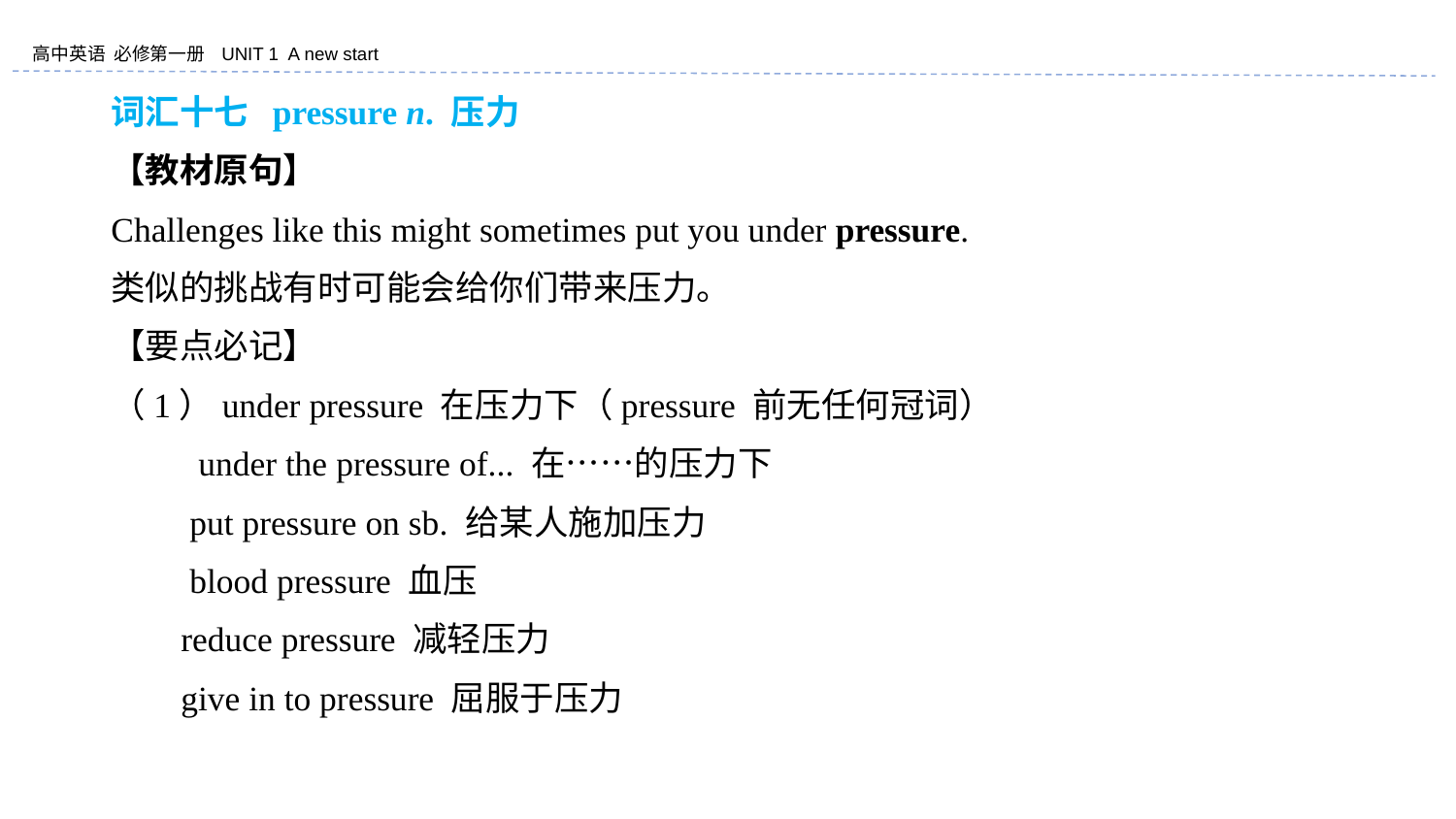

词汇十七  pressure n. 压力
【教材原句】
Challenges like this might sometimes put you under pressure.
类似的挑战有时可能会给你们带来压力。
【要点必记】
（1）under pressure 在压力下（pressure 前无任何冠词）
          under the pressure of... 在……的压力下
         put pressure on sb. 给某人施加压力
         blood pressure 血压
        reduce pressure 减轻压力
        give in to pressure 屈服于压力